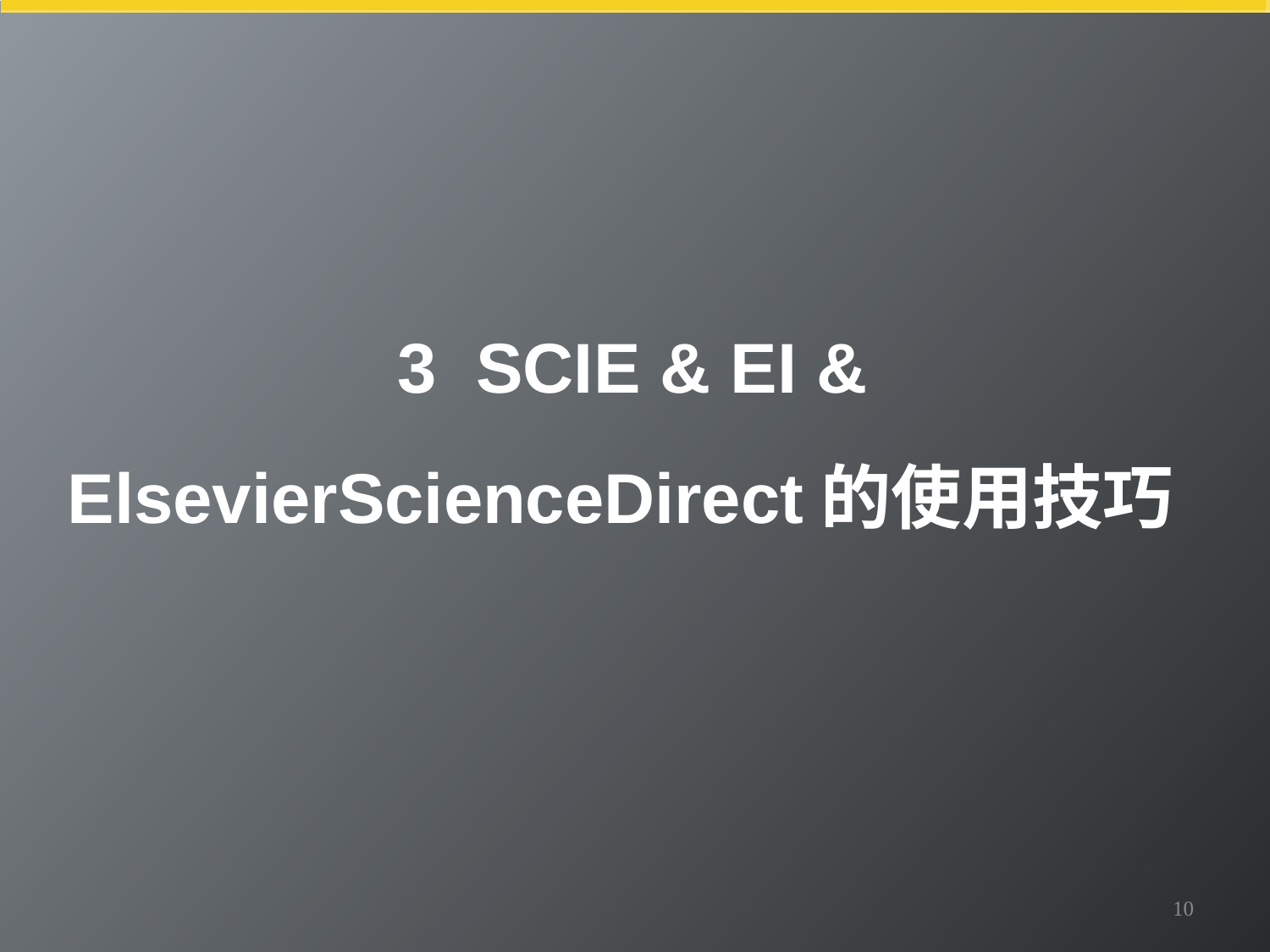

3  SCIE & EI & ElsevierScienceDirect的使用技巧

10